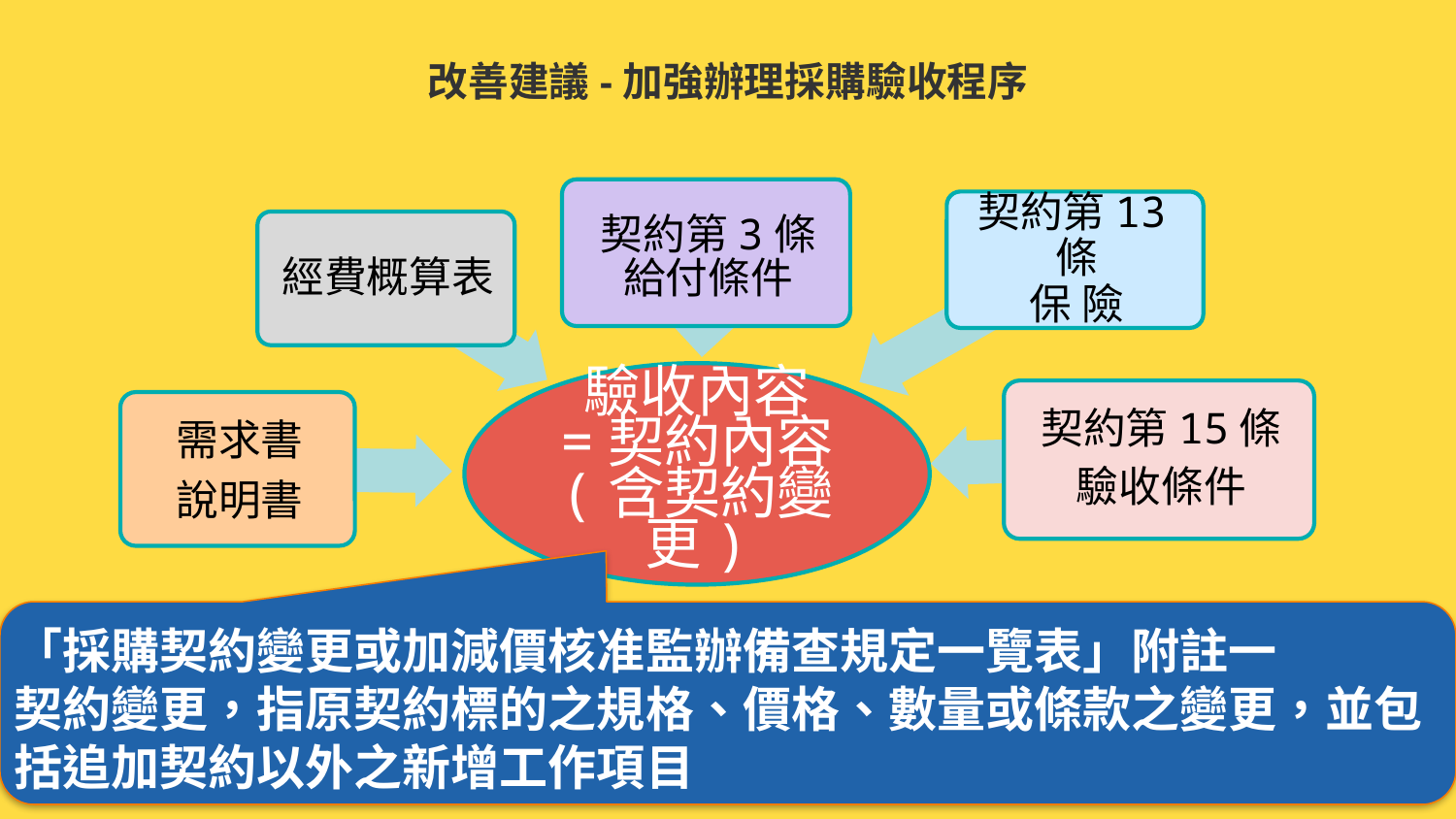

驗收內容
=契約內容
(含契約變更)
需求書
說明書
經費概算表
契約第3條
給付條件
契約第13條
保 險
契約第15條
驗收條件
改善建議-加強辦理採購驗收程序

「採購契約變更或加減價核准監辦備查規定一覽表」附註一
契約變更，指原契約標的之規格、價格、數量或條款之變更，並包括追加契約以外之新增工作項目